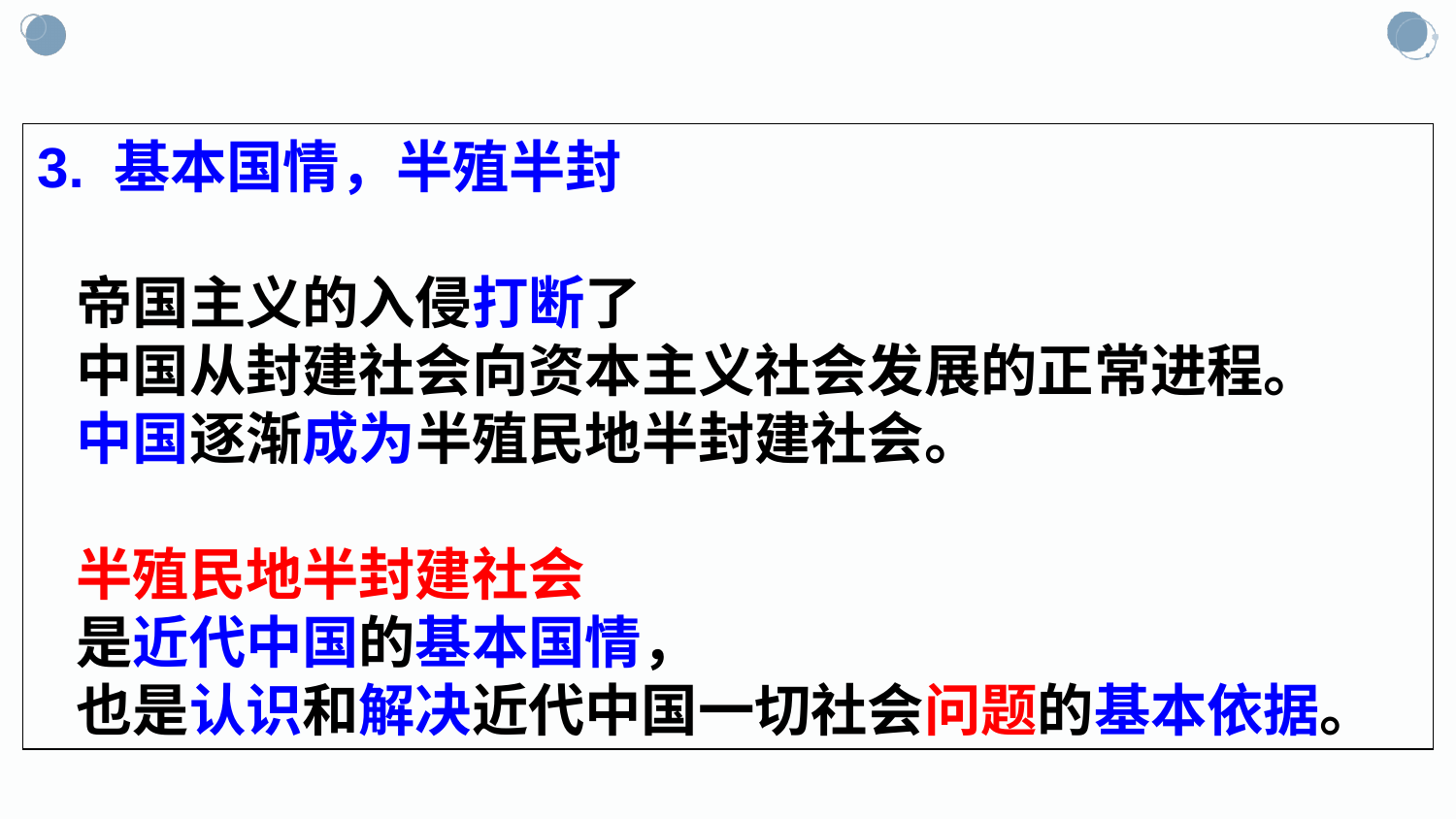

3. 基本国情，半殖半封

  帝国主义的入侵打断了
  中国从封建社会向资本主义社会发展的正常进程。
  中国逐渐成为半殖民地半封建社会。

  半殖民地半封建社会
  是近代中国的基本国情，
  也是认识和解决近代中国一切社会问题的基本依据。